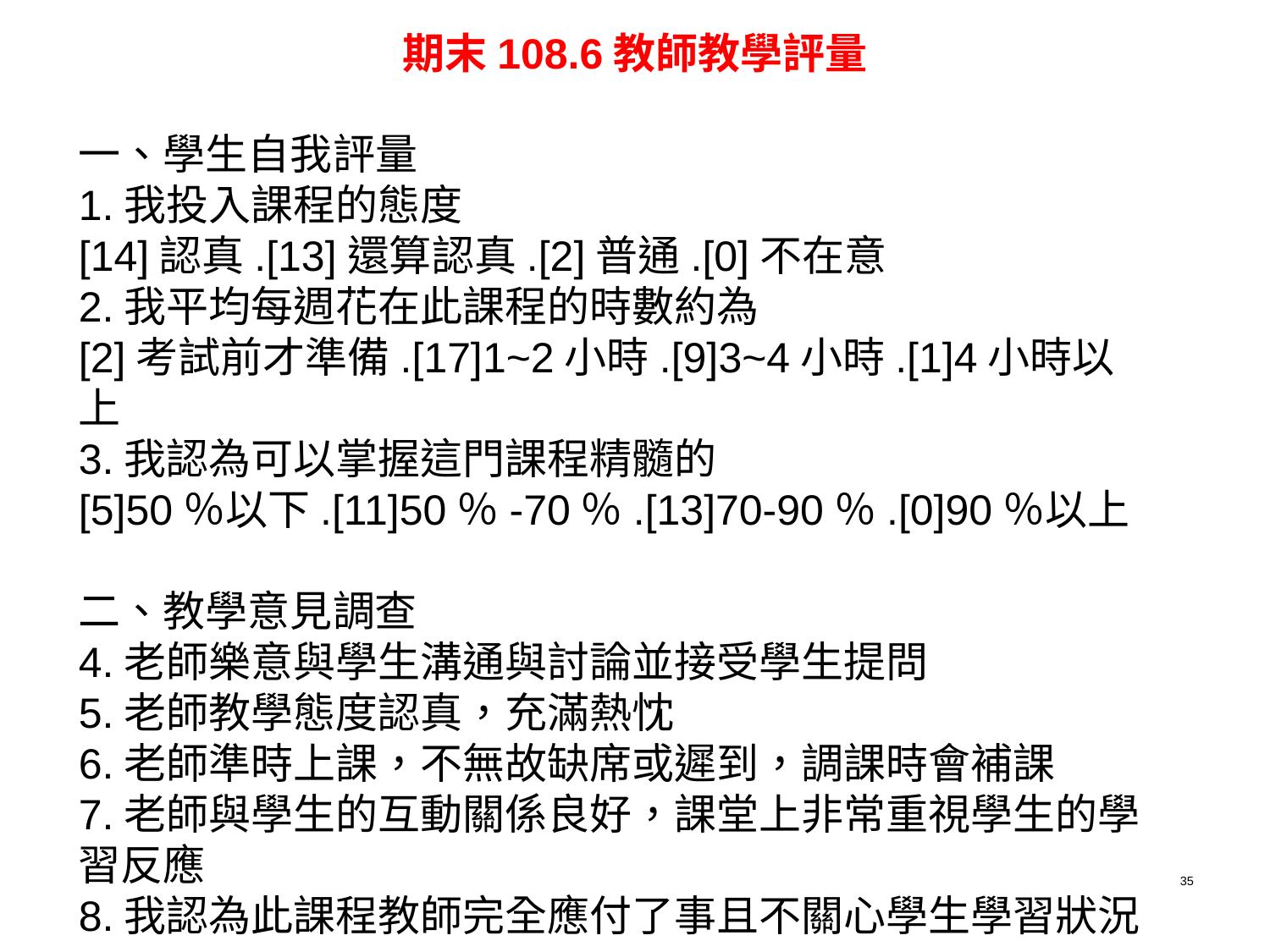

# 期末108.6教師教學評量
一、學生自我評量
1.我投入課程的態度
[14]認真.[13]還算認真.[2]普通.[0]不在意
2.我平均每週花在此課程的時數約為
[2]考試前才準備.[17]1~2小時.[9]3~4小時.[1]4小時以上
3.我認為可以掌握這門課程精髓的
[5]50％以下.[11]50％-70％.[13]70-90％.[0]90％以上

二、教學意見調查
4.老師樂意與學生溝通與討論並接受學生提問
5.老師教學態度認真，充滿熱忱
6.老師準時上課，不無故缺席或遲到，調課時會補課
7.老師與學生的互動關係良好，課堂上非常重視學生的學習反應
8.我認為此課程教師完全應付了事且不關心學生學習狀況
35